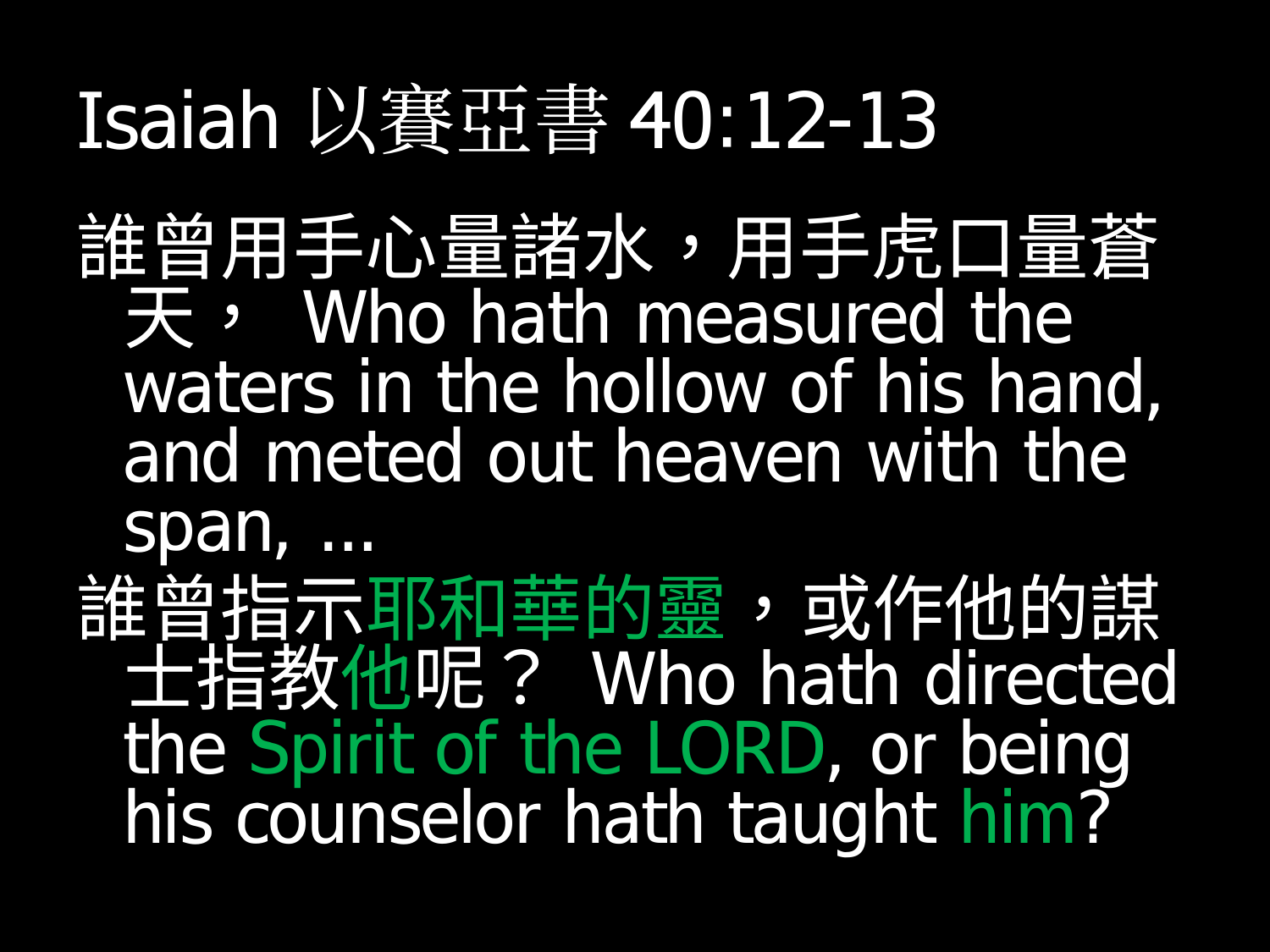

# Isaiah以賽亞書40:12-13
誰曾用手心量諸水，用手虎口量蒼天， Who hath measured the waters in the hollow of his hand, and meted out heaven with the span, …
誰曾指示耶和華的靈，或作他的謀士指教他呢？ Who hath directed the Spirit of the LORD, or being his counselor hath taught him?